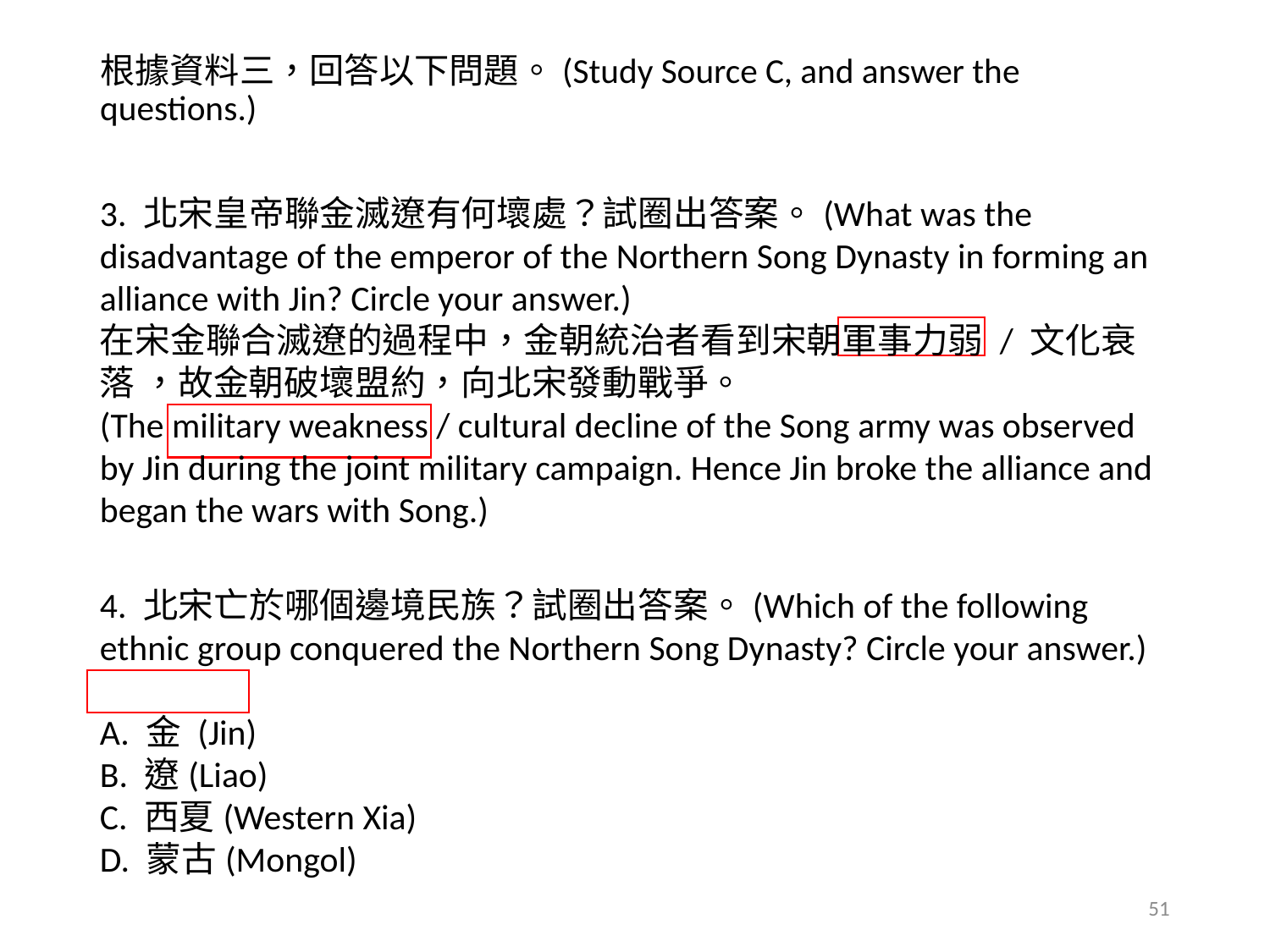

根據資料三，回答以下問題。(Study Source C, and answer the questions.)

3. 北宋皇帝聯金滅遼有何壞處？試圈出答案。(What was the disadvantage of the emperor of the Northern Song Dynasty in forming an alliance with Jin? Circle your answer.)
在宋金聯合滅遼的過程中，金朝統治者看到宋朝軍事力弱 / 文化衰落 ，故金朝破壞盟約，向北宋發動戰爭。
(The military weakness / cultural decline of the Song army was observed by Jin during the joint military campaign. Hence Jin broke the alliance and began the wars with Song.)

4. 北宋亡於哪個邊境民族？試圈出答案。(Which of the following ethnic group conquered the Northern Song Dynasty? Circle your answer.)
A. 金 (Jin)
B. 遼(Liao)
C. 西夏(Western Xia)
D. 蒙古(Mongol)

51